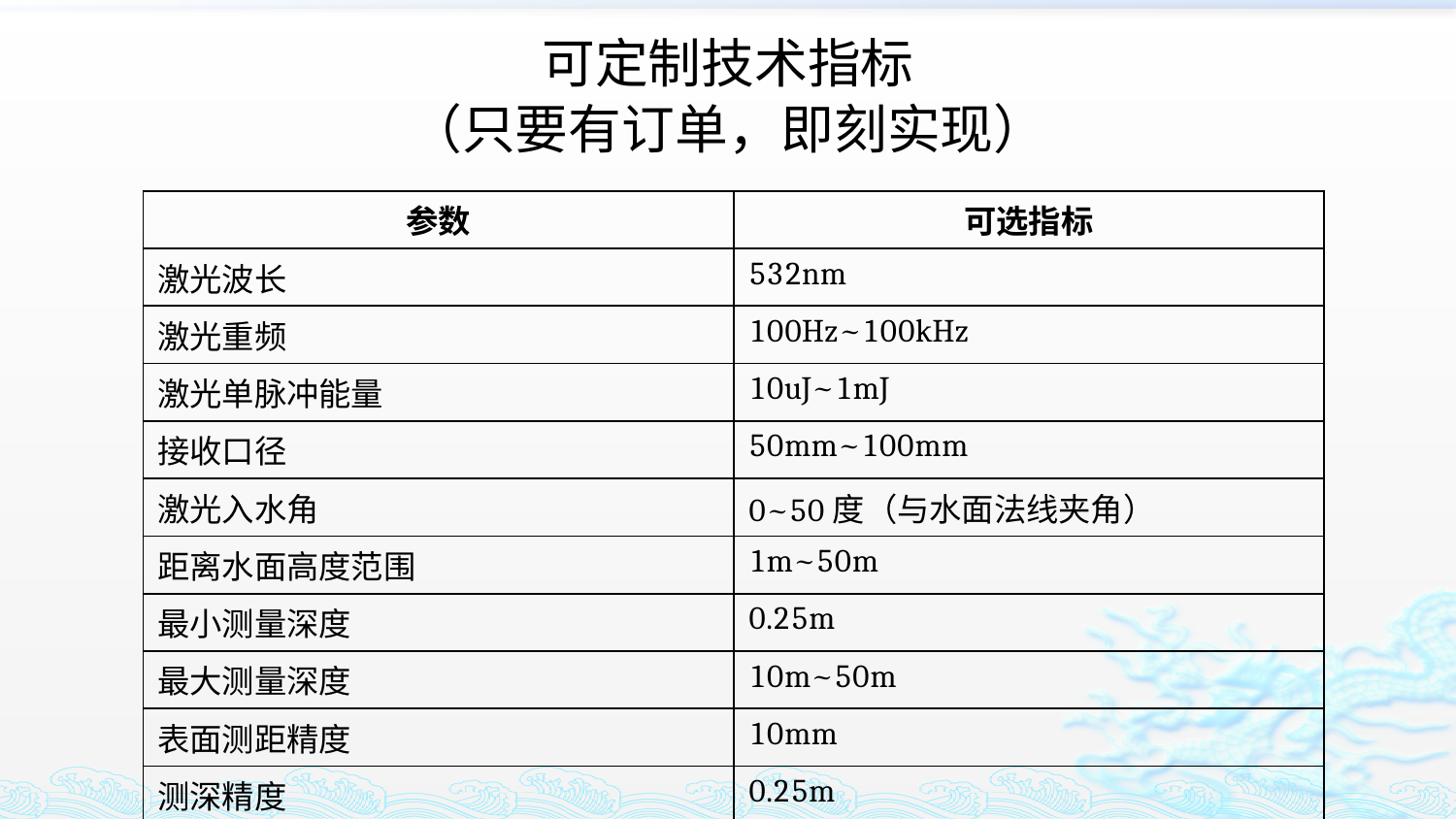

# 可定制技术指标 （只要有订单，即刻实现）
| 参数 | 可选指标 |
| --- | --- |
| 激光波长 | 532nm |
| 激光重频 | 100Hz~100kHz |
| 激光单脉冲能量 | 10uJ~1mJ |
| 接收口径 | 50mm~100mm |
| 激光入水角 | 0~50度（与水面法线夹角） |
| 距离水面高度范围 | 1m~50m |
| 最小测量深度 | 0.25m |
| 最大测量深度 | 10m~50m |
| 表面测距精度 | 10mm |
| 测深精度 | 0.25m |
| 距离和深度数据输出率 | 100Hz~100kHz |